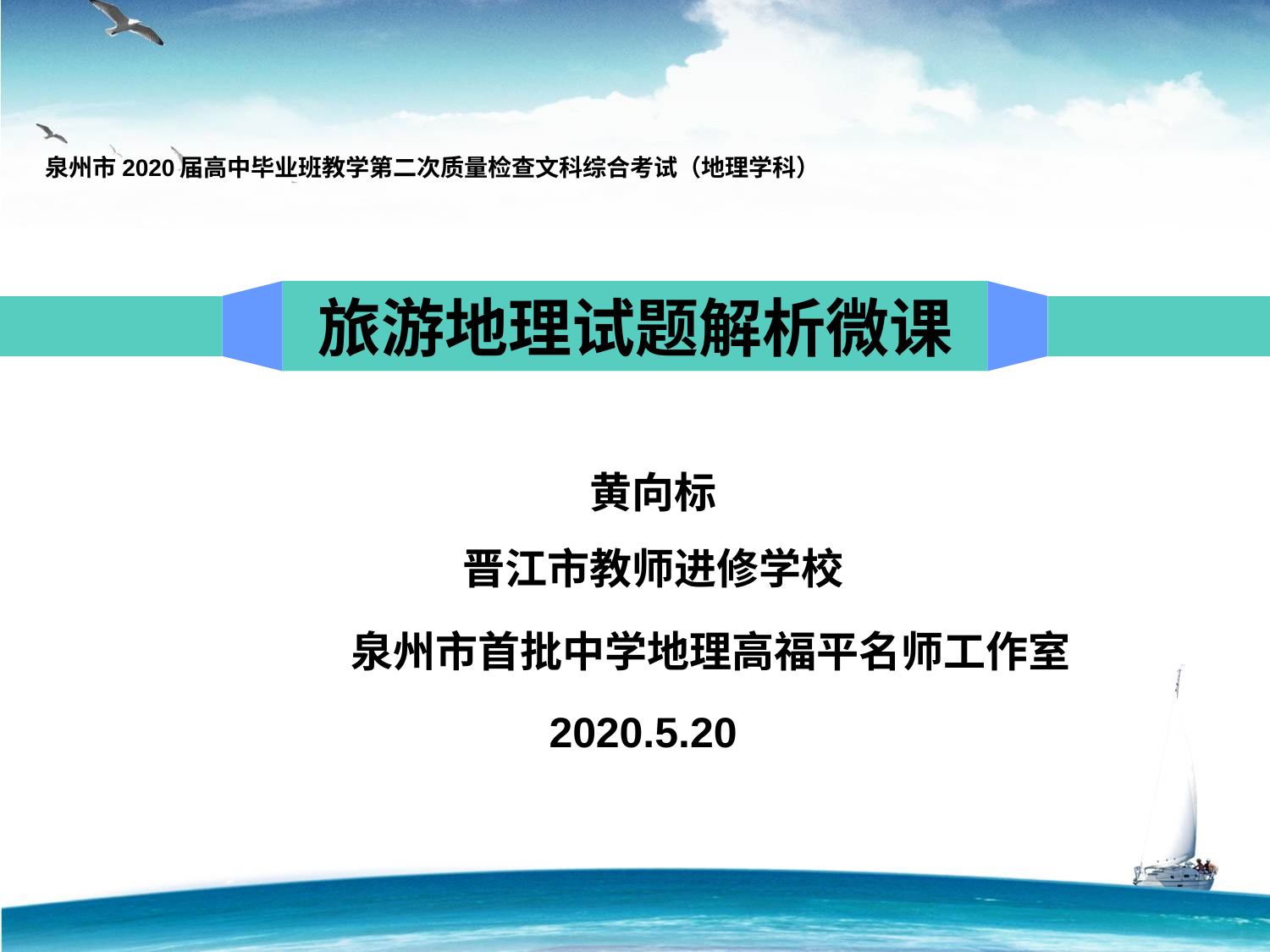

泉州市2020届高中毕业班教学第二次质量检查文科综合考试（地理学科）
旅游地理试题解析微课

黄向标
晋江市教师进修学校
 泉州市首批中学地理高福平名师工作室
2020.5.20